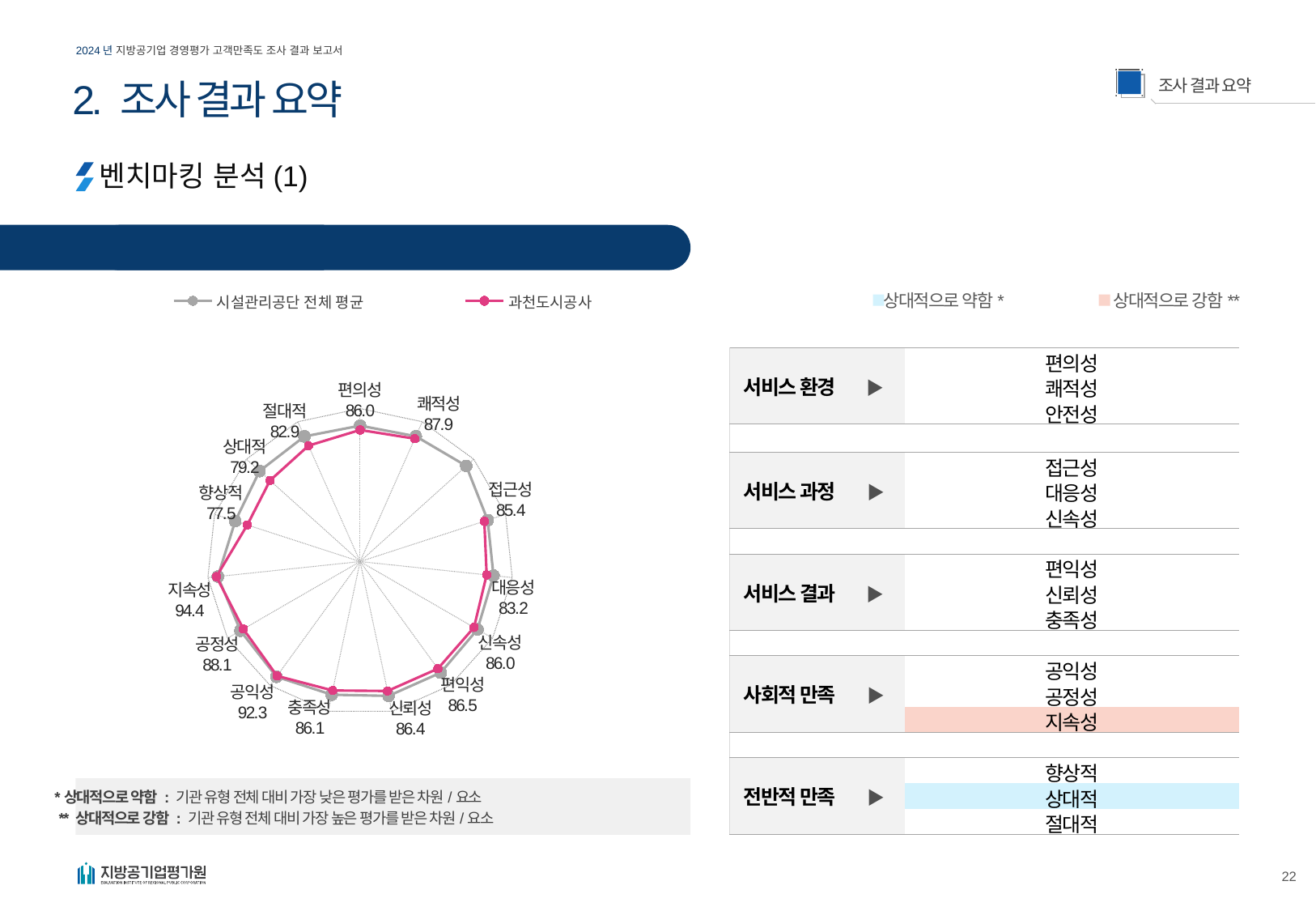

2. 조사 결과 요약
벤치마킹 분석(1)

시설관리공단 전체 대비 강 ∙ 약점

### Chart

| Category | 시설관리공단 전체 평균 | 과천도시공사 |
|---|---|---|
| 편의성 | 88.8 | 86.0 |
| 쾌적성 | 89.6 | 87.9 |
| 안전성 | 93.4 | None |
| 접근성 | 87.7 | 85.4 |
| 대응성 | 87.7 | 83.2 |
| 신속성 | 88.6 | 86.0 |
| 편익성 | 89.7 | 86.5 |
| 신뢰성 | 89.7 | 86.4 |
| 충족성 | 88.9 | 86.1 |
| 공익성 | 93.0 | 92.3 |
| 공정성 | 90.3 | 88.1 |
| 지속성 | 93.5 | 94.4 |
| 향상적 | 85.8 | 77.5 |
| 상대적 | 88.4 | 79.2 |
| 절대적 | 89.5 | 82.9 |
상대적으로 강함**
상대적으로 약함*

| 서비스 환경 ▶ | 편의성 |
| --- | --- |
|  | 쾌적성 |
|  | 안전성 |
|  |  |
| 서비스 과정 ▶ | 접근성 |
|  | 대응성 |
|  | 신속성 |
|  |  |
| 서비스 결과 ▶ | 편익성 |
|  | 신뢰성 |
|  | 충족성 |
|  |  |
| 사회적 만족 ▶ | 공익성 |
|  | 공정성 |
|  | 지속성 |
|  |  |
| 전반적 만족 ▶ | 향상적 |
|  | 상대적 |
|  | 절대적 |

*상대적으로 약함 : 기관 유형 전체 대비 가장 낮은 평가를 받은 차원/요소
 ** 상대적으로 강함 : 기관 유형 전체 대비 가장 높은 평가를 받은 차원/요소